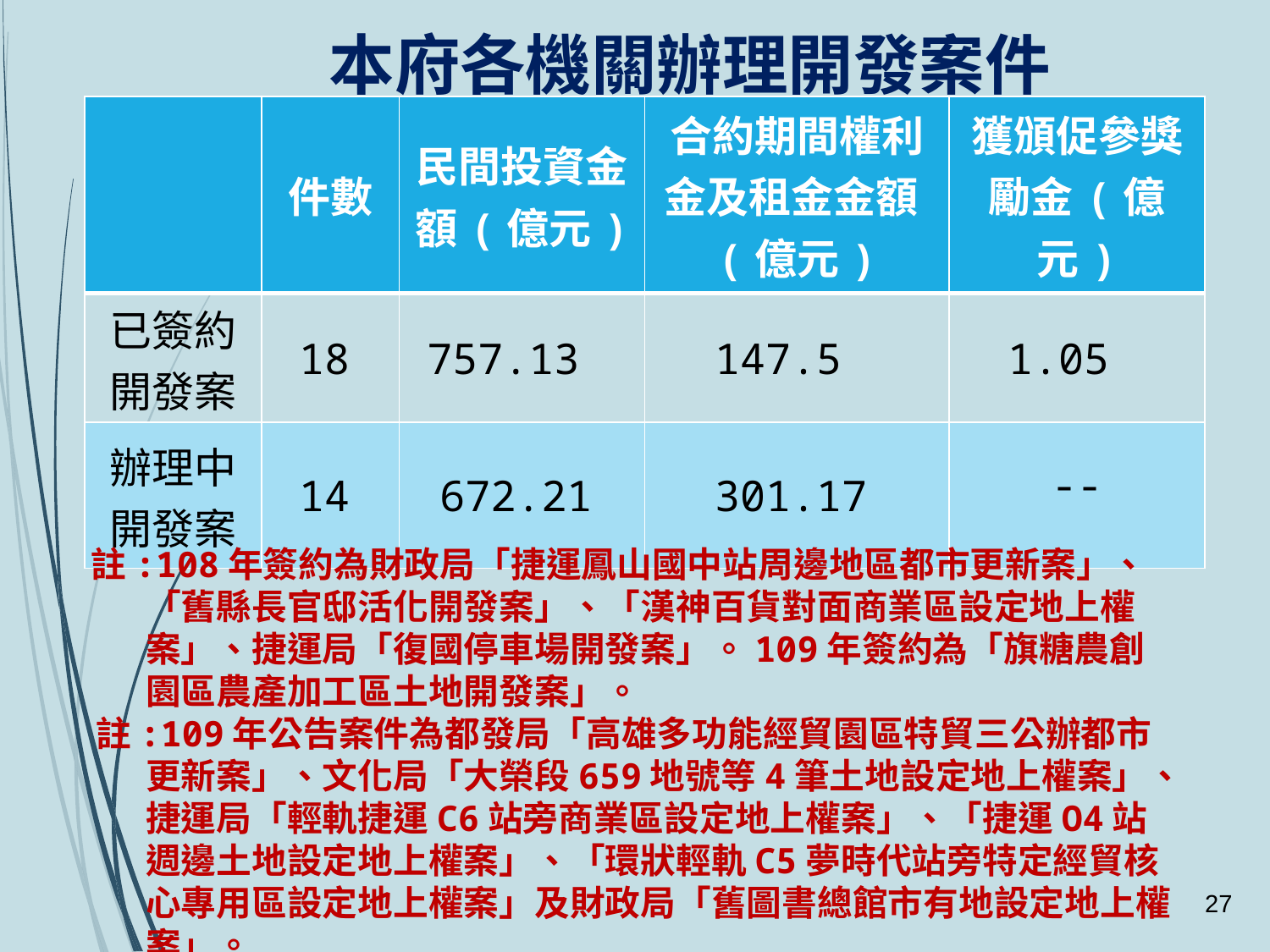

本府各機關辦理開發案件

|  | 件數 | 民間投資金額(億元) | 合約期間權利金及租金金額(億元) | 獲頒促參獎勵金(億元) |
| --- | --- | --- | --- | --- |
| 已簽約 開發案 | 18 | 757.13 | 147.5 | 1.05 |
| 辦理中 開發案 | 14 | 672.21 | 301.17 | -- |
註:108年簽約為財政局「捷運鳳山國中站周邊地區都市更新案」、「舊縣長官邸活化開發案」、「漢神百貨對面商業區設定地上權案」、捷運局「復國停車場開發案」。109年簽約為「旗糖農創園區農產加工區土地開發案」。
註:109年公告案件為都發局「高雄多功能經貿園區特貿三公辦都市更新案」、文化局「大榮段659地號等4筆土地設定地上權案」、捷運局「輕軌捷運C6站旁商業區設定地上權案」、「捷運O4站週邊土地設定地上權案」、「環狀輕軌C5夢時代站旁特定經貿核心專用區設定地上權案」及財政局「舊圖書總館市有地設定地上權案」。

27